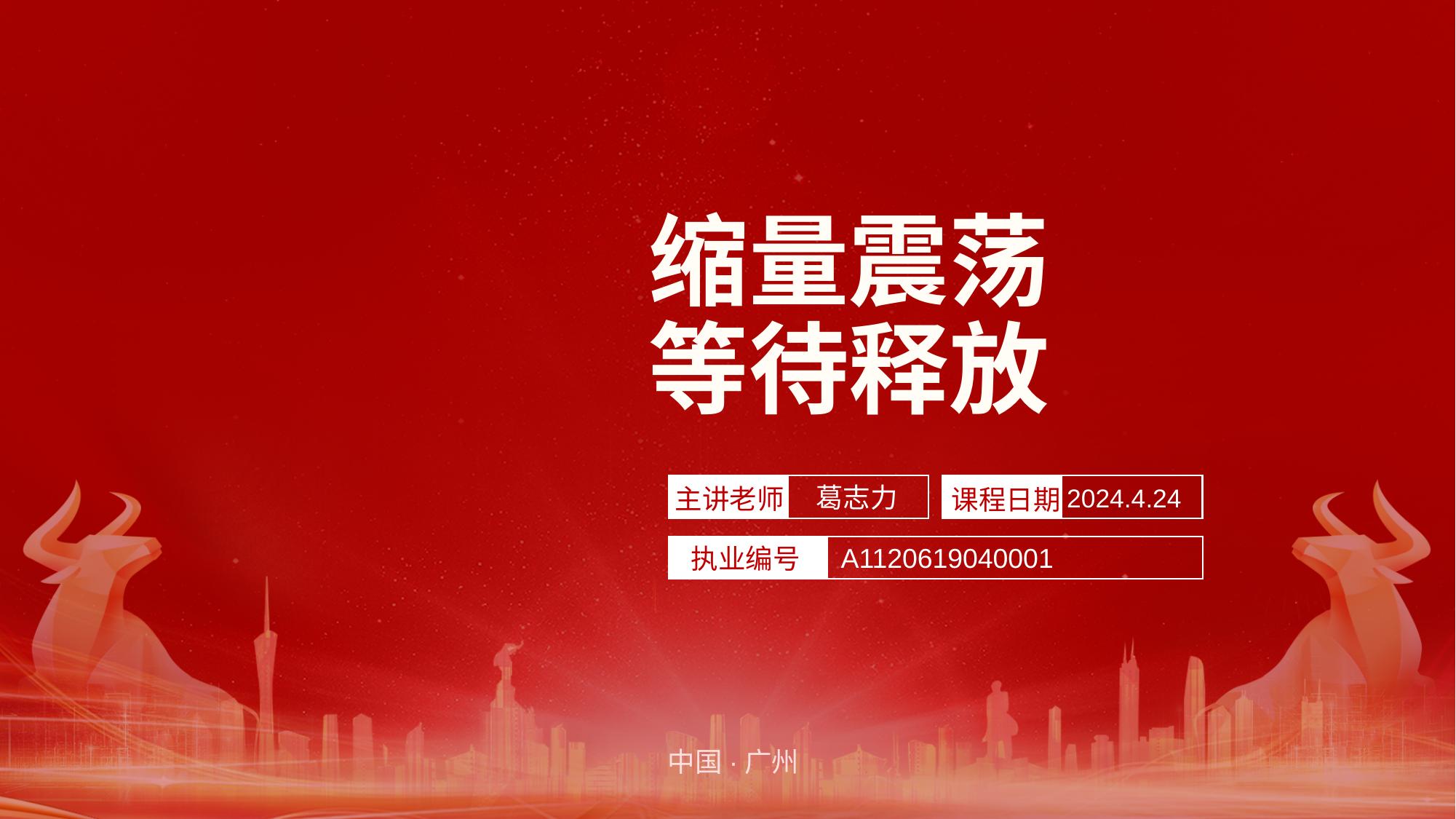

缩量震荡
等待释放
葛志力

2024.4.24
课程日期
主讲老师
A1120619040001

执业编号
中国·广州